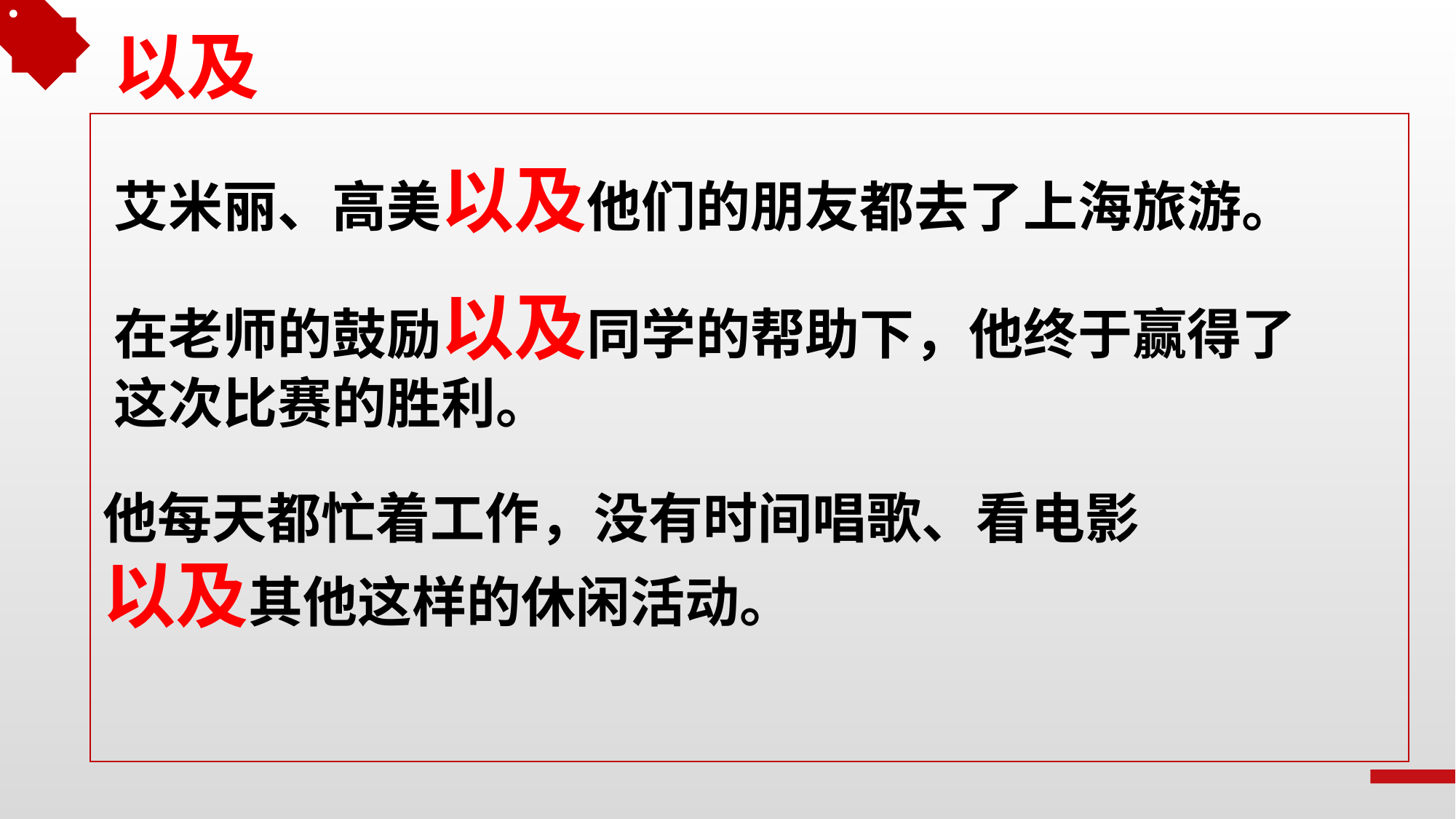

以及

艾米丽、高美以及他们的朋友都去了上海旅游。
在老师的鼓励以及同学的帮助下，他终于赢得了这次比赛的胜利。
他每天都忙着工作，没有时间唱歌、看电影
以及其他这样的休闲活动。